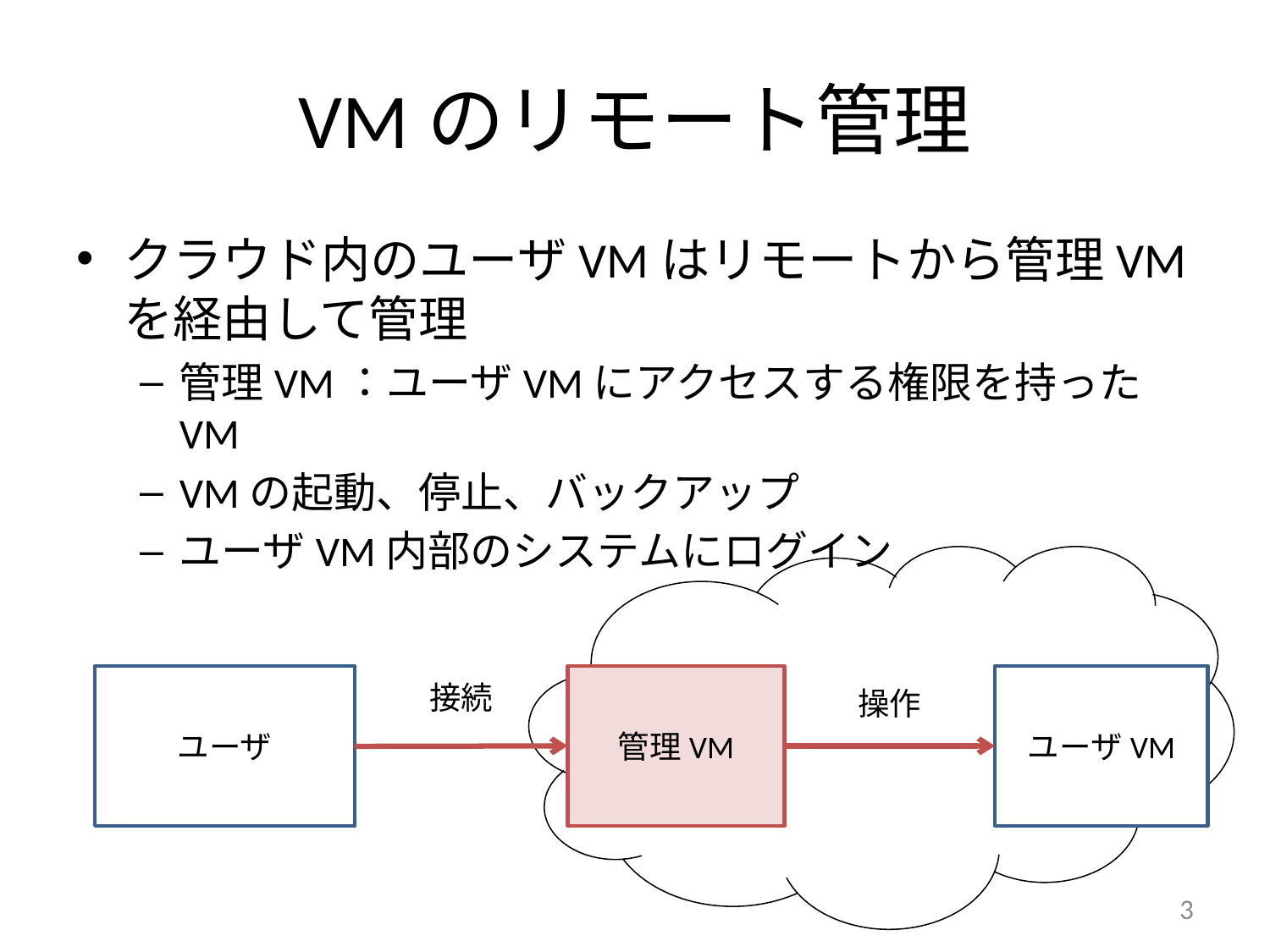

# VMのリモート管理
クラウド内のユーザVMはリモートから管理VMを経由して管理
管理VM：ユーザVMにアクセスする権限を持ったVM
VMの起動、停止、バックアップ
ユーザVM内部のシステムにログイン

管理VM
ユーザ
ユーザVM
接続
操作
3